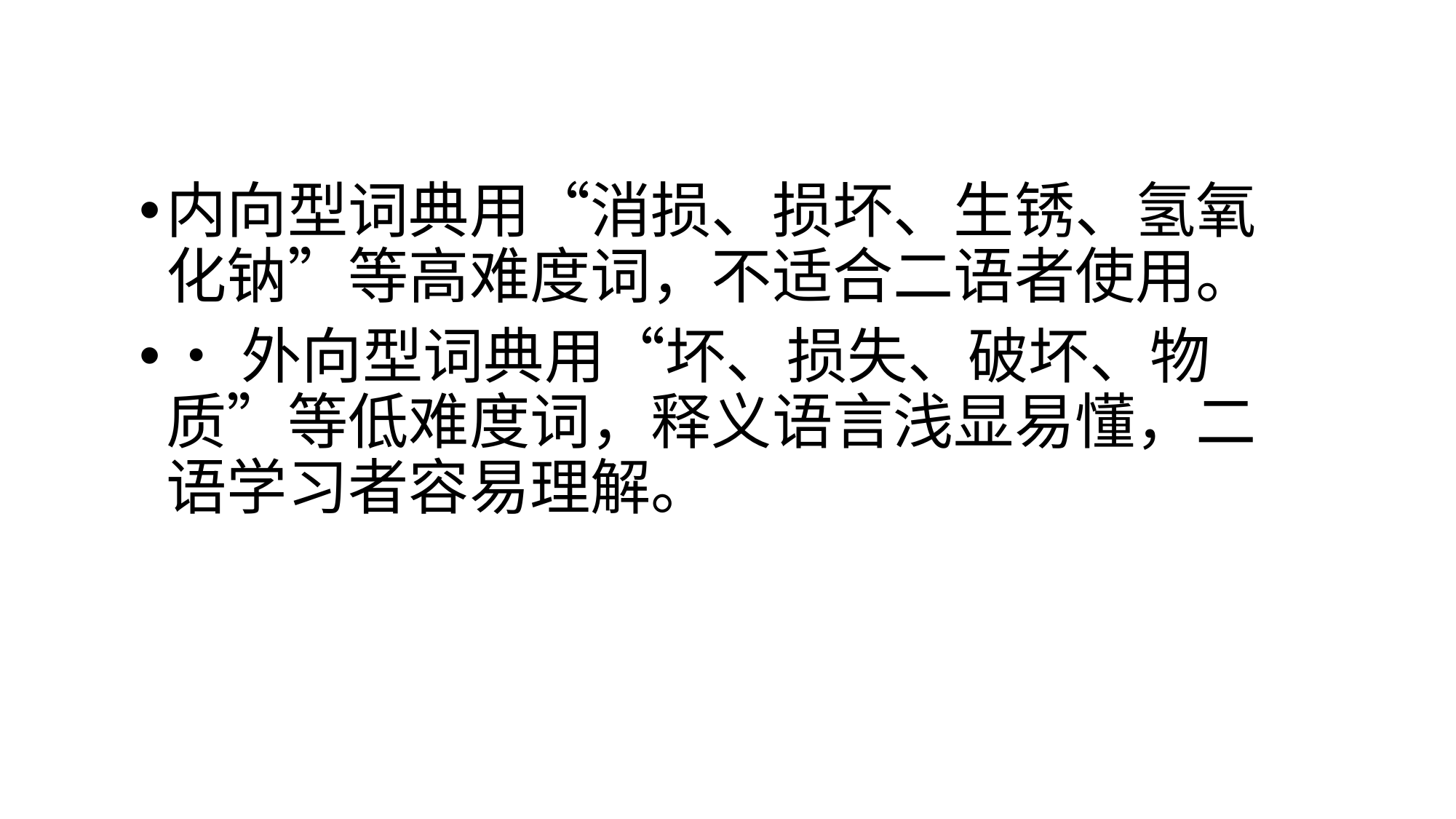

内向型词典用“消损、损坏、生锈、氢氧化钠”等高难度词，不适合二语者使用。
•外向型词典用“坏、损失、破坏、物质”等低难度词，释义语言浅显易懂，二语学习者容易理解。